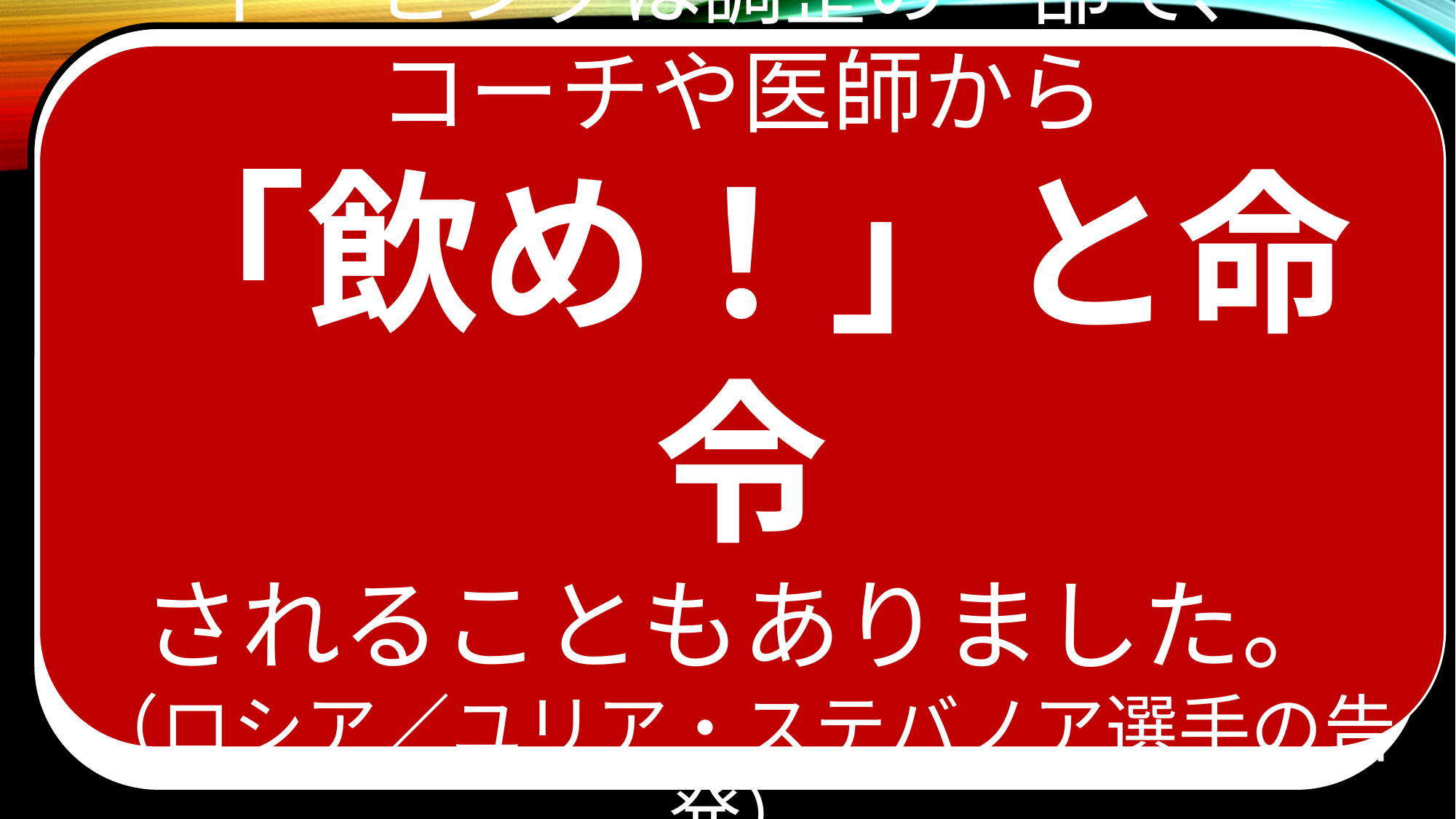

ユリア・ステバノワ選手が
ロシアの国家ぐるみのドーピングを告白するインタビューの画像
ドーピングは調整の一部で、
コーチや医師から
「飲め！」と命令
されることもありました。
（ロシア／ユリア・ステバノア選手の告発）
#